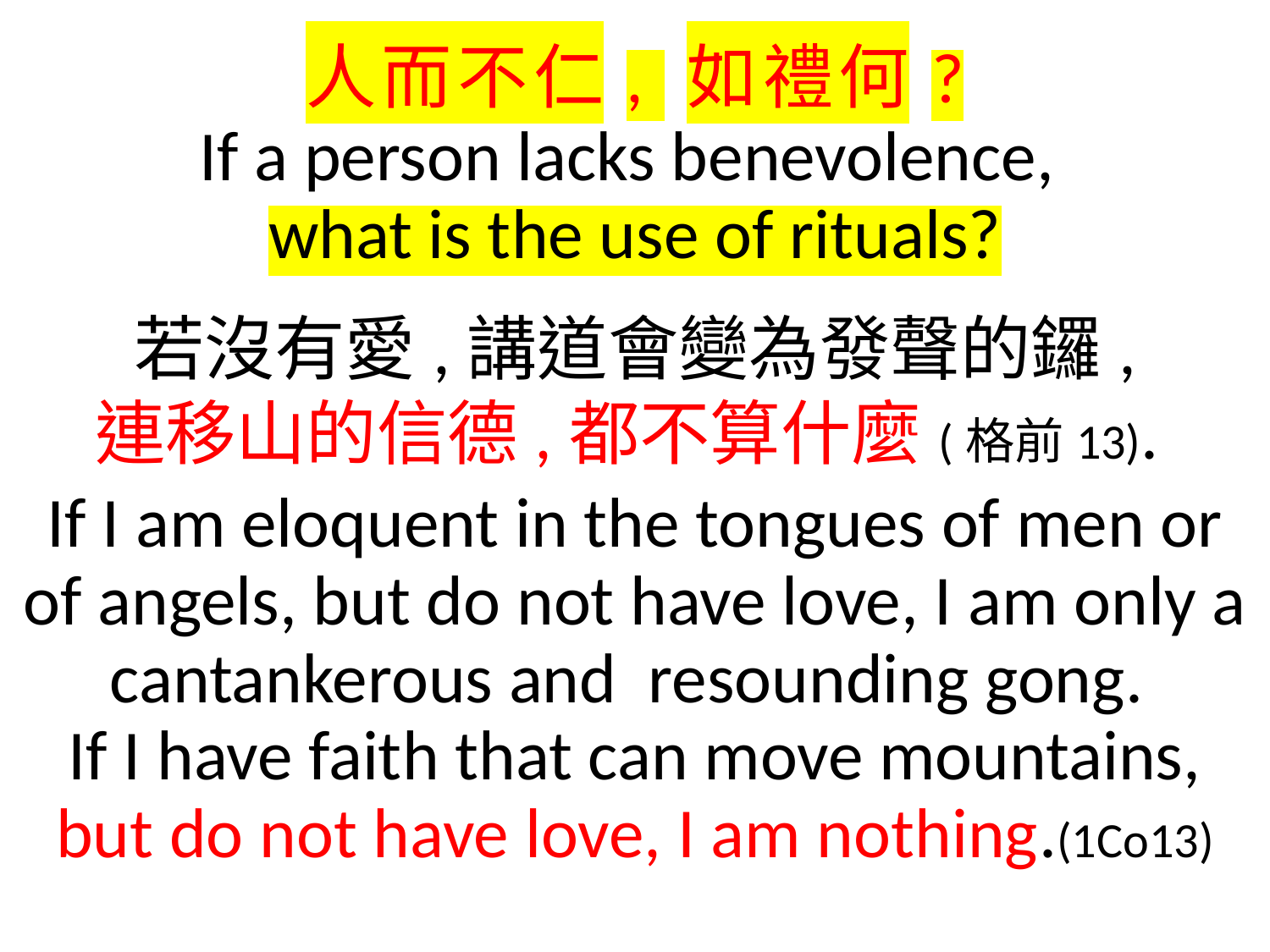

人而不仁, 如禮何?
If a person lacks benevolence,
what is the use of rituals?
若沒有愛,講道會變為發聲的鑼,
連移山的信德,都不算什麼(格前13).
If I am eloquent in the tongues of men or of angels, but do not have love, I am only a cantankerous and  resounding gong.
If I have faith that can move mountains, but do not have love, I am nothing.(1Co13)